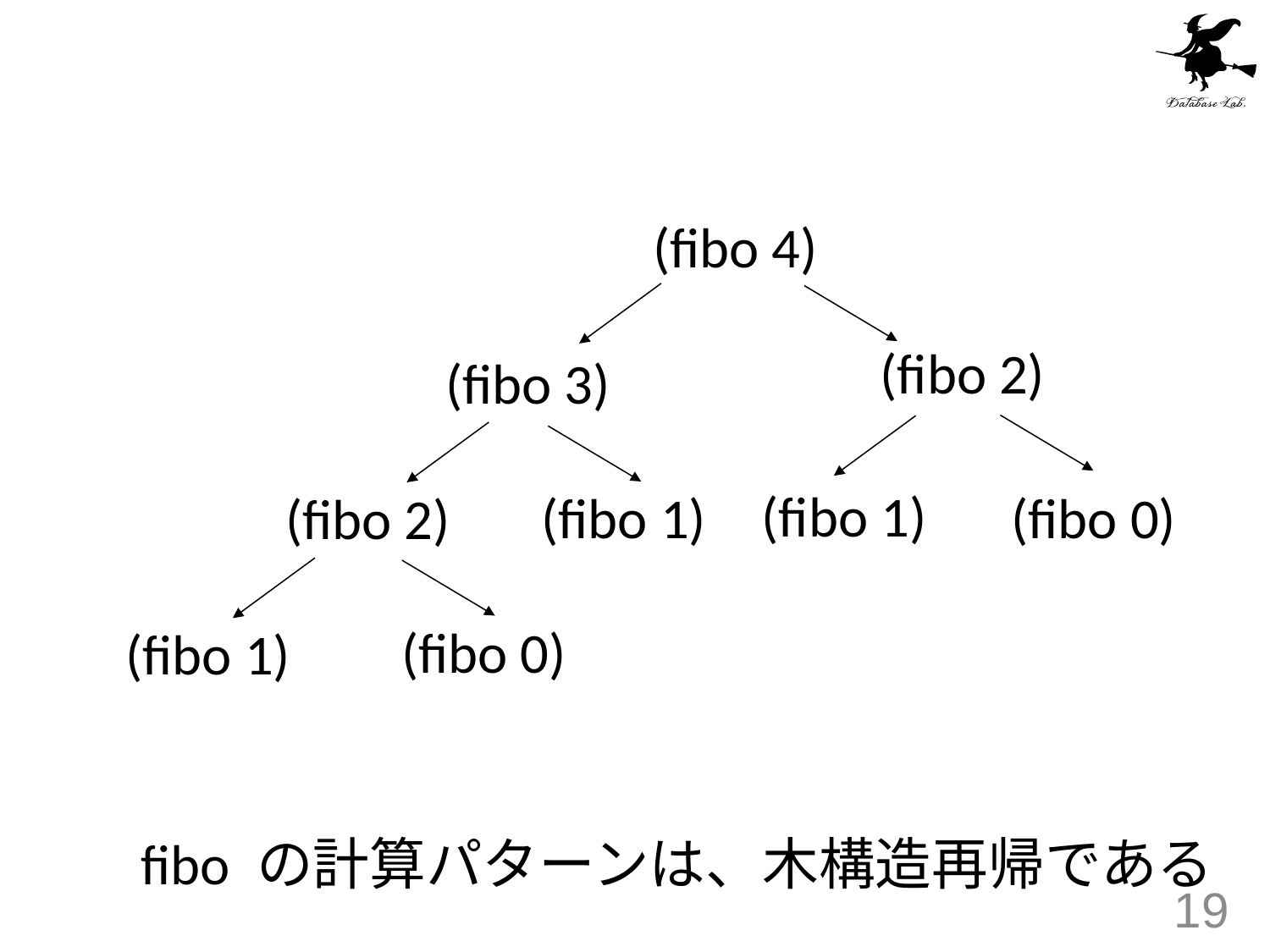

(fibo 4)

(fibo 2)
(fibo 3)

(fibo 1)
(fibo 1)
(fibo 0)
(fibo 2)

(fibo 0)
(fibo 1)
fibo の計算パターンは、木構造再帰である
19